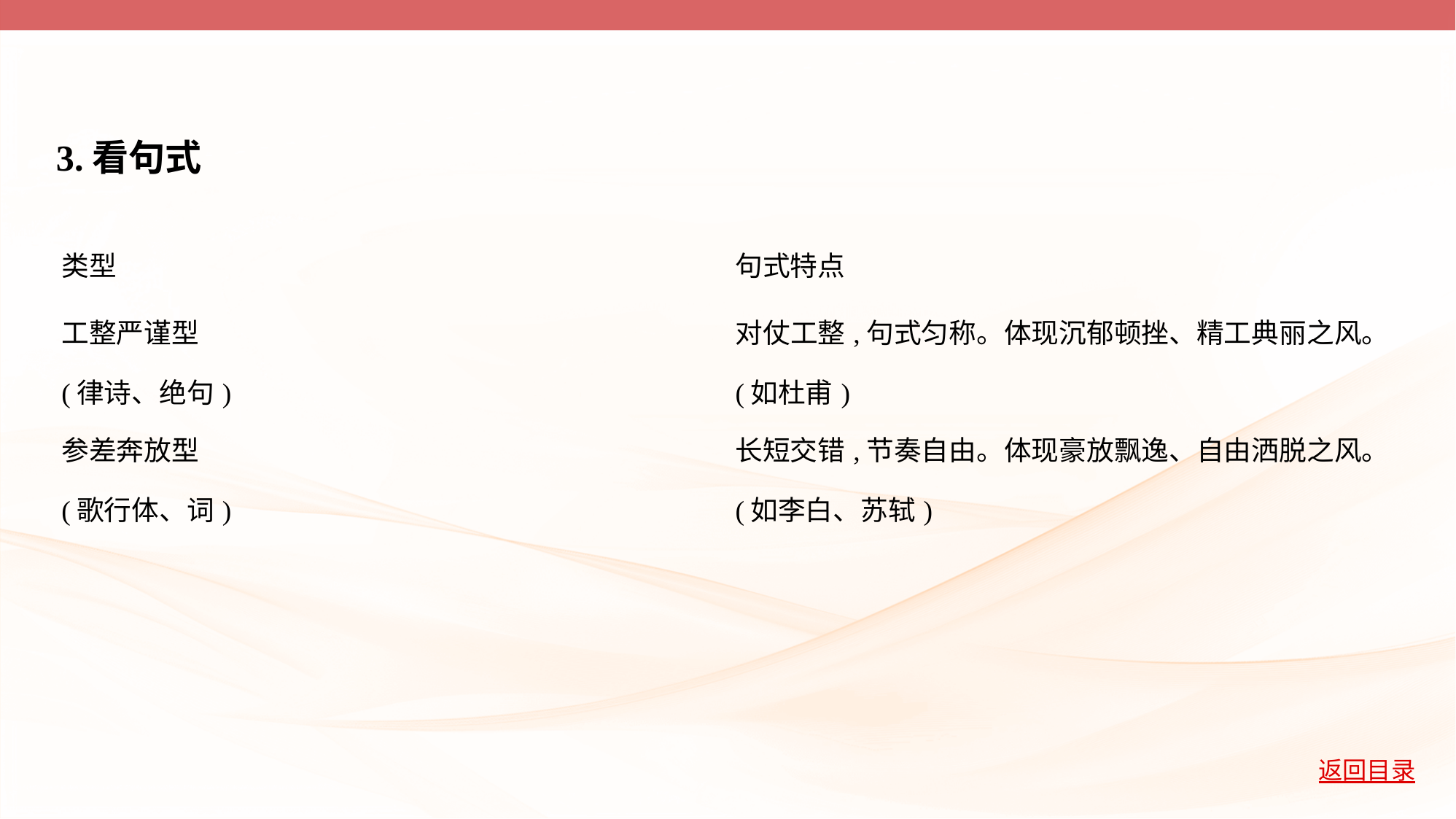

3.看句式
| 类型 | 句式特点 |
| --- | --- |
| 工整严谨型 (律诗、绝句) | 对仗工整,句式匀称。体现沉郁顿挫、精工典丽之风。 (如杜甫) |
| 参差奔放型 (歌行体、词) | 长短交错,节奏自由。体现豪放飘逸、自由洒脱之风。 (如李白、苏轼) |